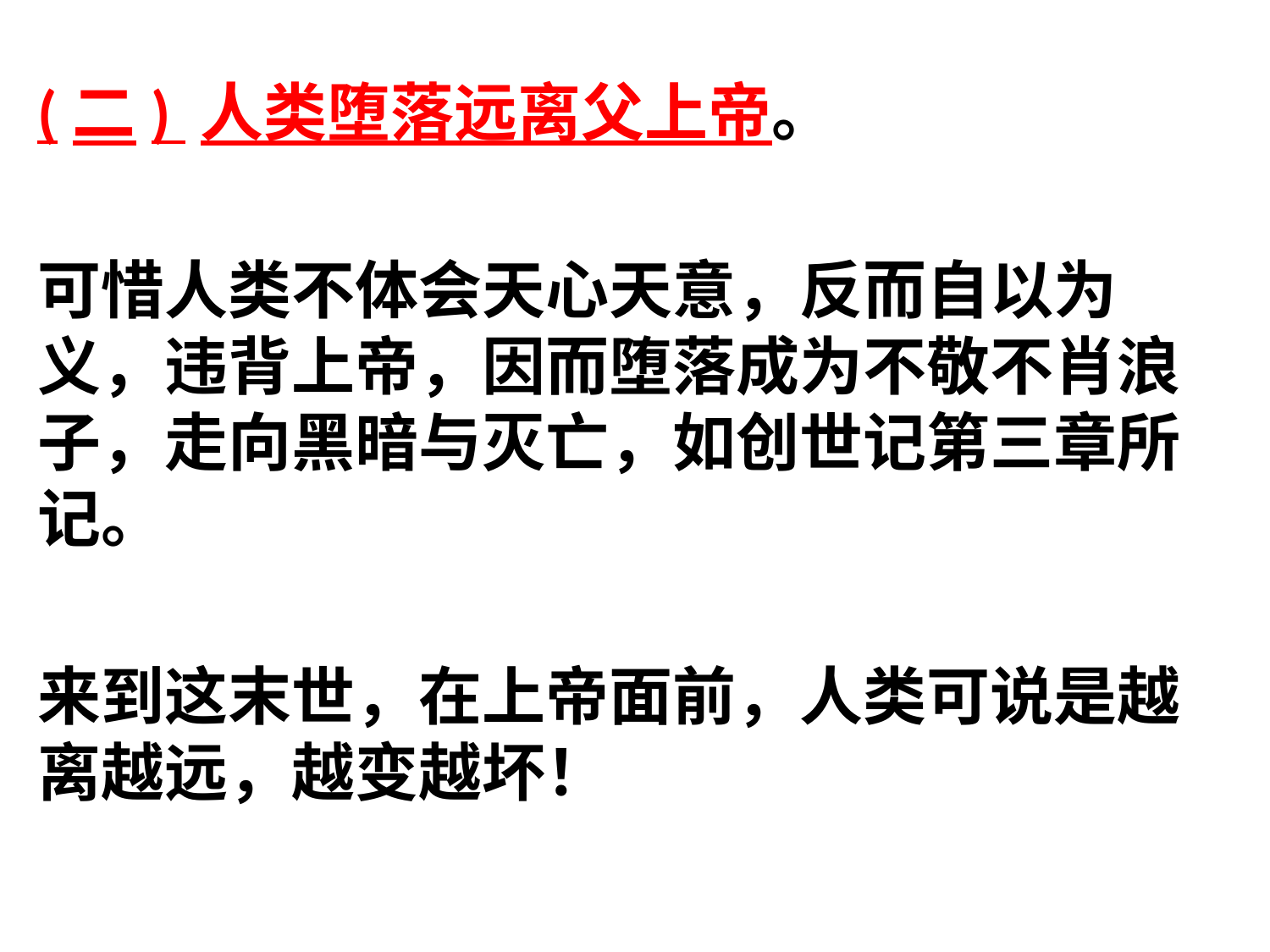

(二) 人类堕落远离父上帝。

可惜人类不体会天心天意，反而自以为义，违背上帝，因而堕落成为不敬不肖浪子，走向黑暗与灭亡，如创世记第三章所记。

来到这末世，在上帝面前，人类可说是越离越远，越变越坏！